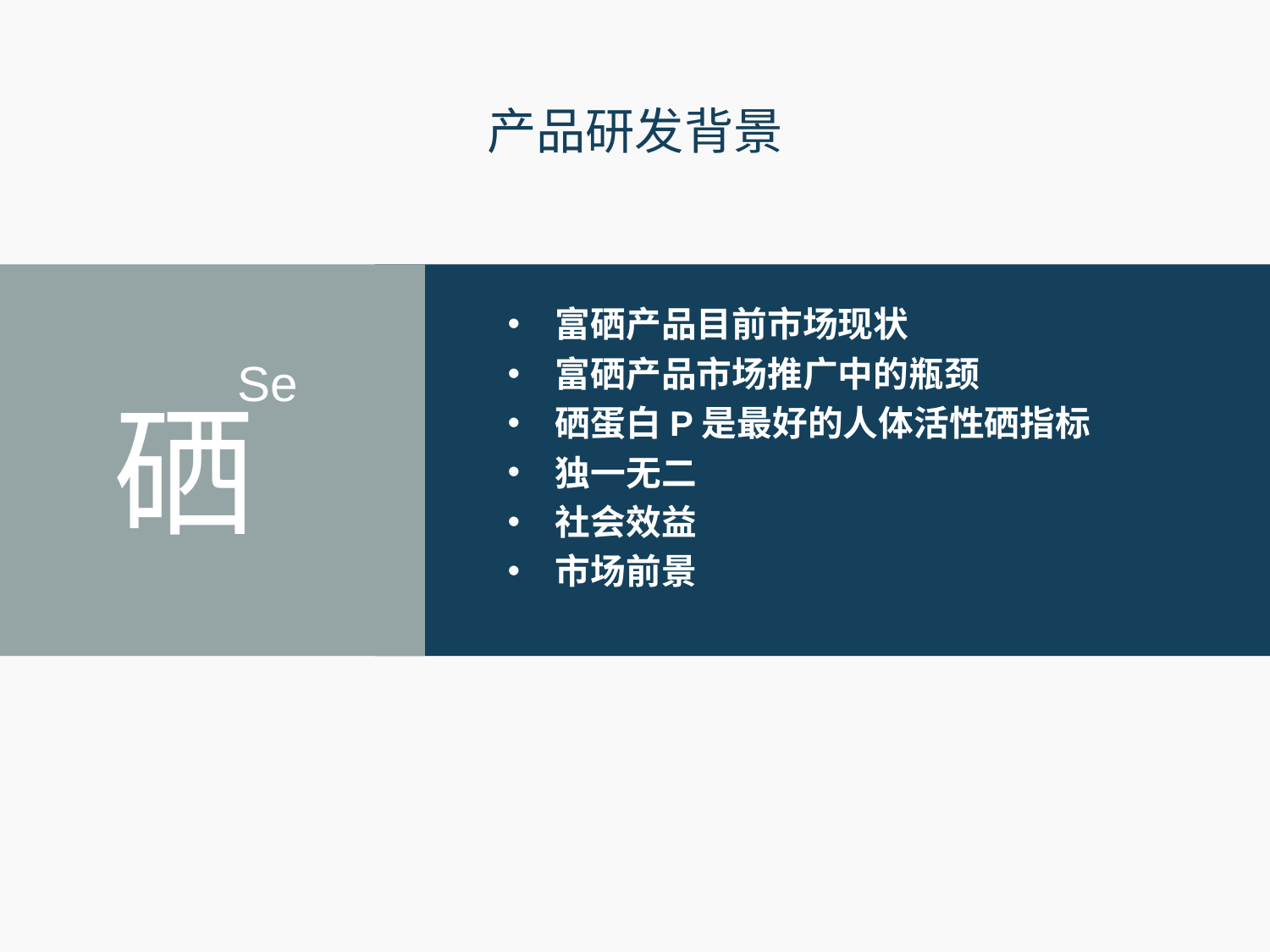

# 产品研发背景

富硒产品目前市场现状
富硒产品市场推广中的瓶颈
硒蛋白P是最好的人体活性硒指标
独一无二
社会效益
市场前景
Se
硒